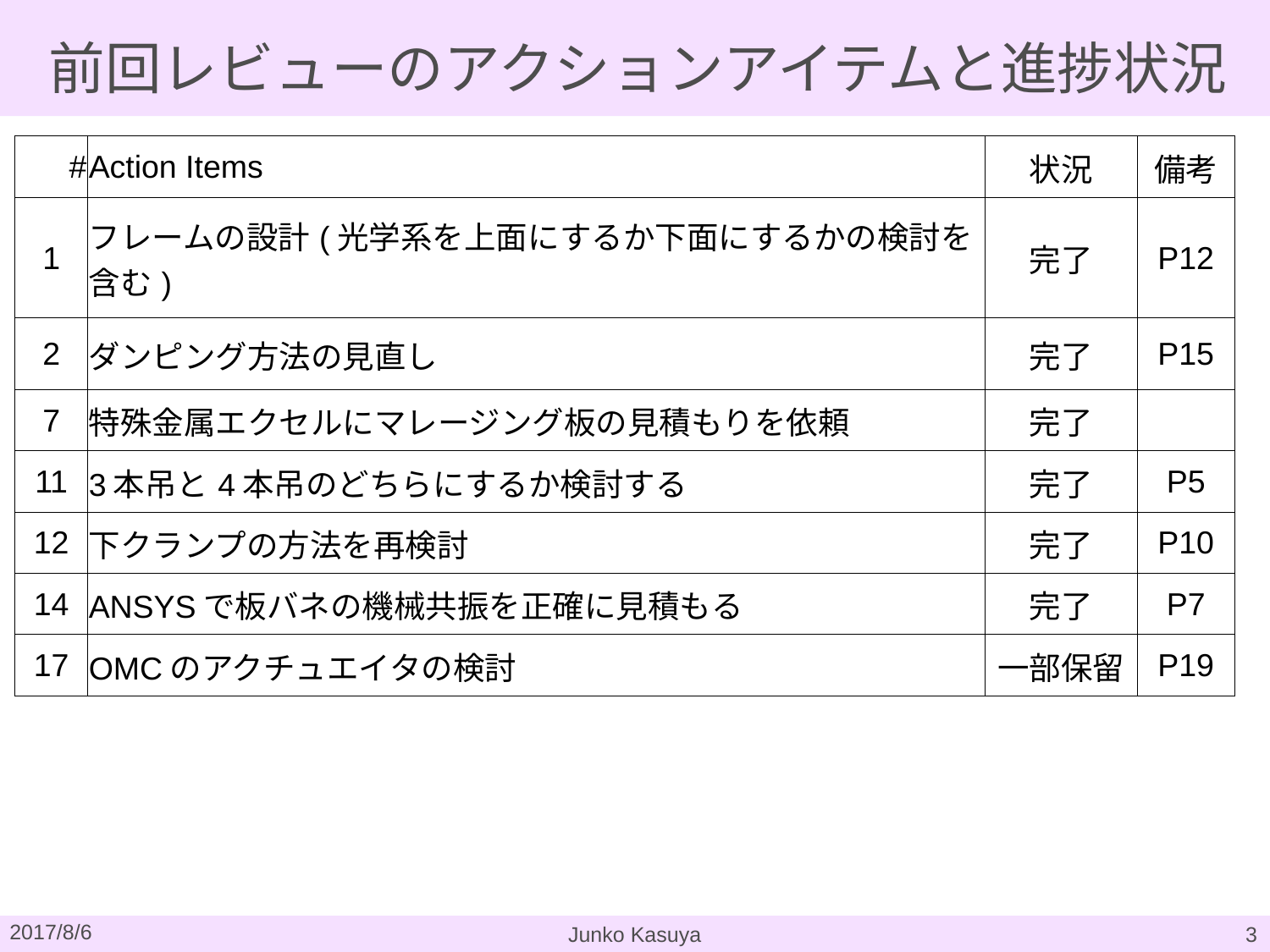

# 前回レビューのアクションアイテムと進捗状況
| # | Action Items | 状況 | 備考 |
| --- | --- | --- | --- |
| 1 | フレームの設計(光学系を上面にするか下面にするかの検討を含む) | 完了 | P12 |
| 2 | ダンピング方法の見直し | 完了 | P15 |
| 7 | 特殊金属エクセルにマレージング板の見積もりを依頼 | 完了 |  |
| 11 | 3本吊と4本吊のどちらにするか検討する | 完了 | P5 |
| 12 | 下クランプの方法を再検討 | 完了 | P10 |
| 14 | ANSYSで板バネの機械共振を正確に見積もる | 完了 | P7 |
| 17 | OMCのアクチュエイタの検討 | 一部保留 | P19 |
2017/8/6
Junko Kasuya
3